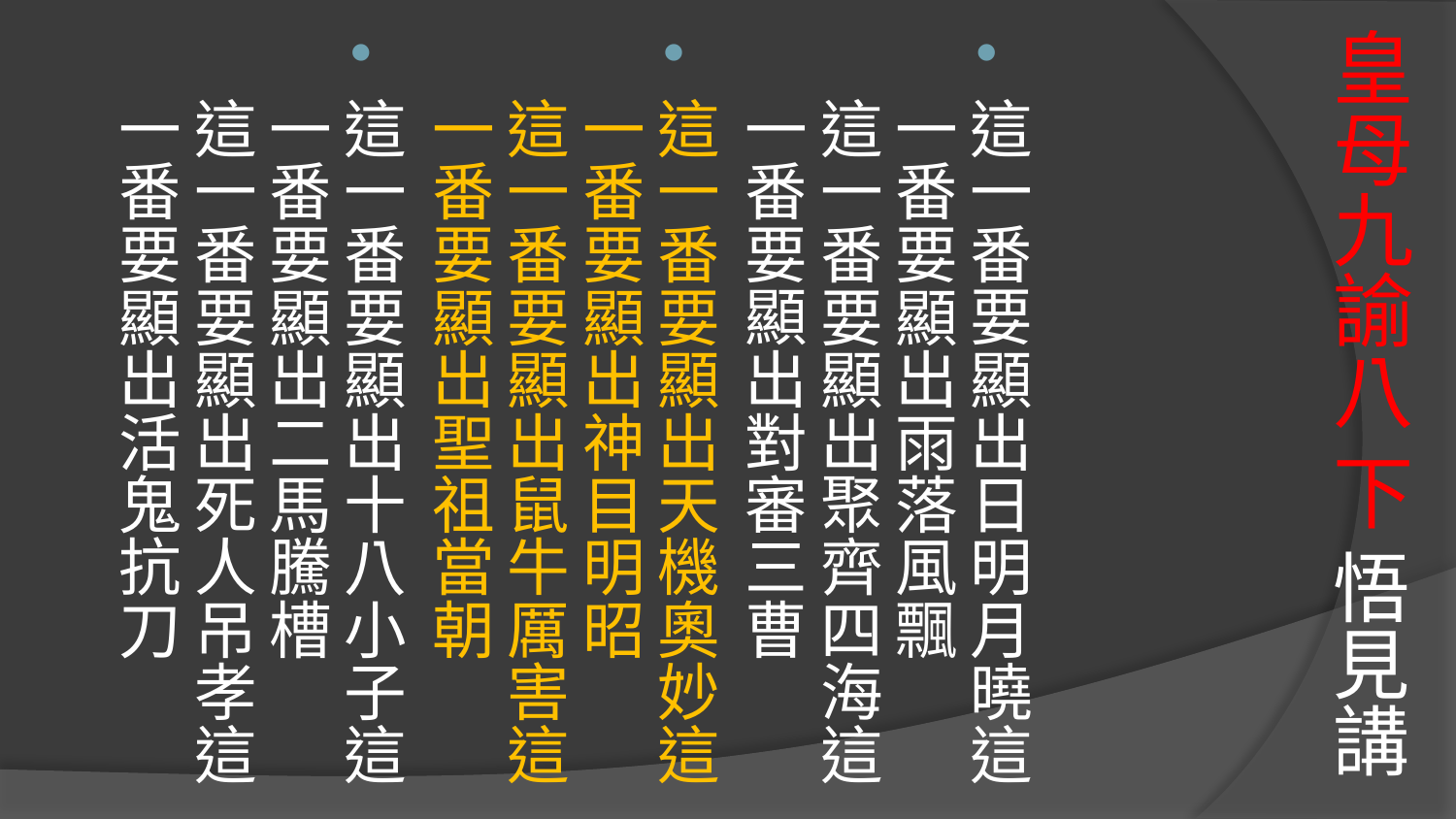

# 皇母九諭八 下 悟見講
這一番要顯出日明月曉這一番要顯出雨落風飄
這一番要顯出聚齊四海這一番要顯出對審三曹
這一番要顯出天機奧妙這一番要顯出神目明昭
這一番要顯出鼠牛厲害這一番要顯出聖祖當朝
這一番要顯出十八小子這一番要顯出二馬騰槽
這一番要顯出死人吊孝這一番要顯出活鬼抗刀